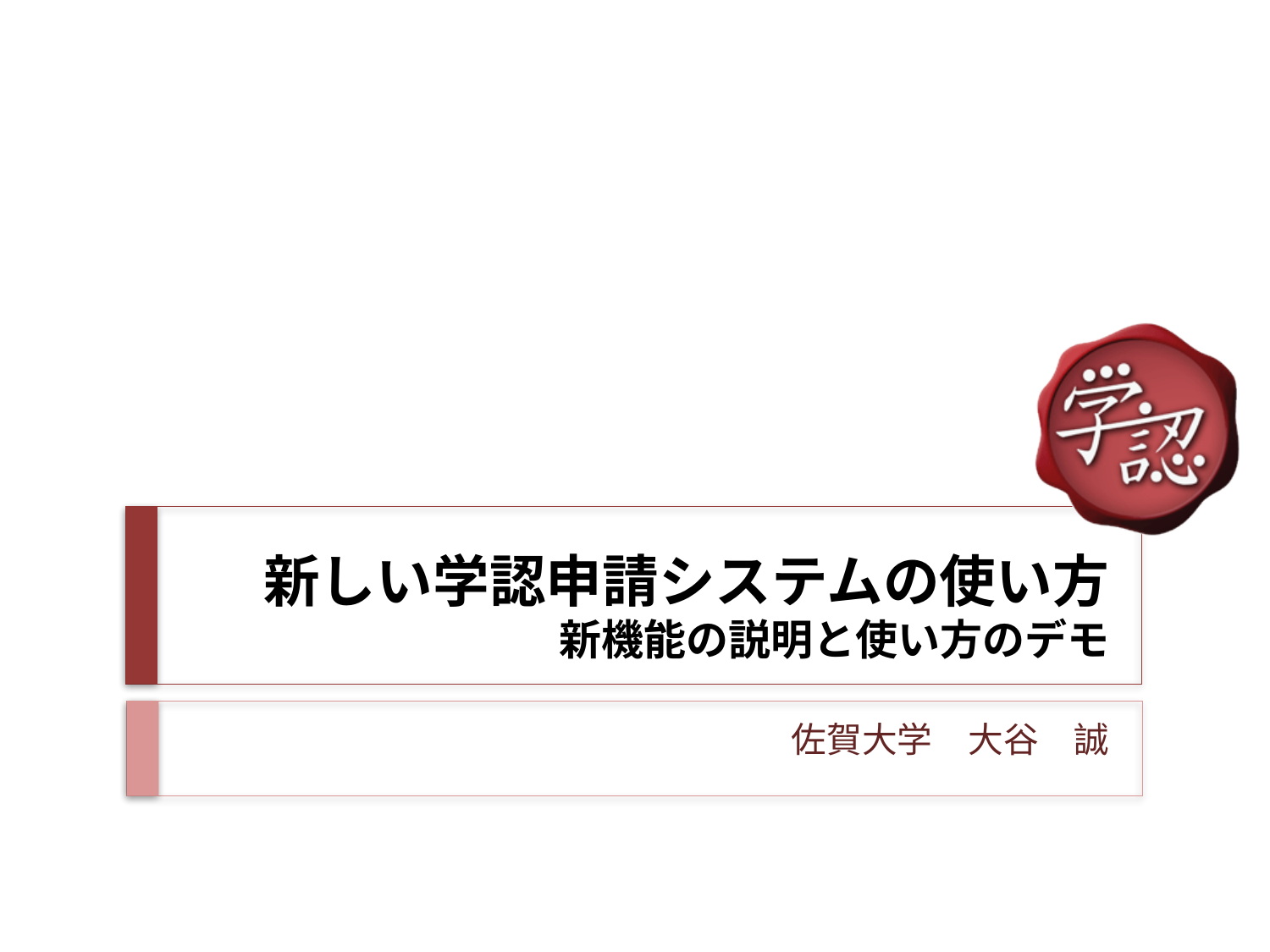

# 新しい学認申請システムの使い方 新機能の説明と使い方のデモ
佐賀大学　大谷　誠